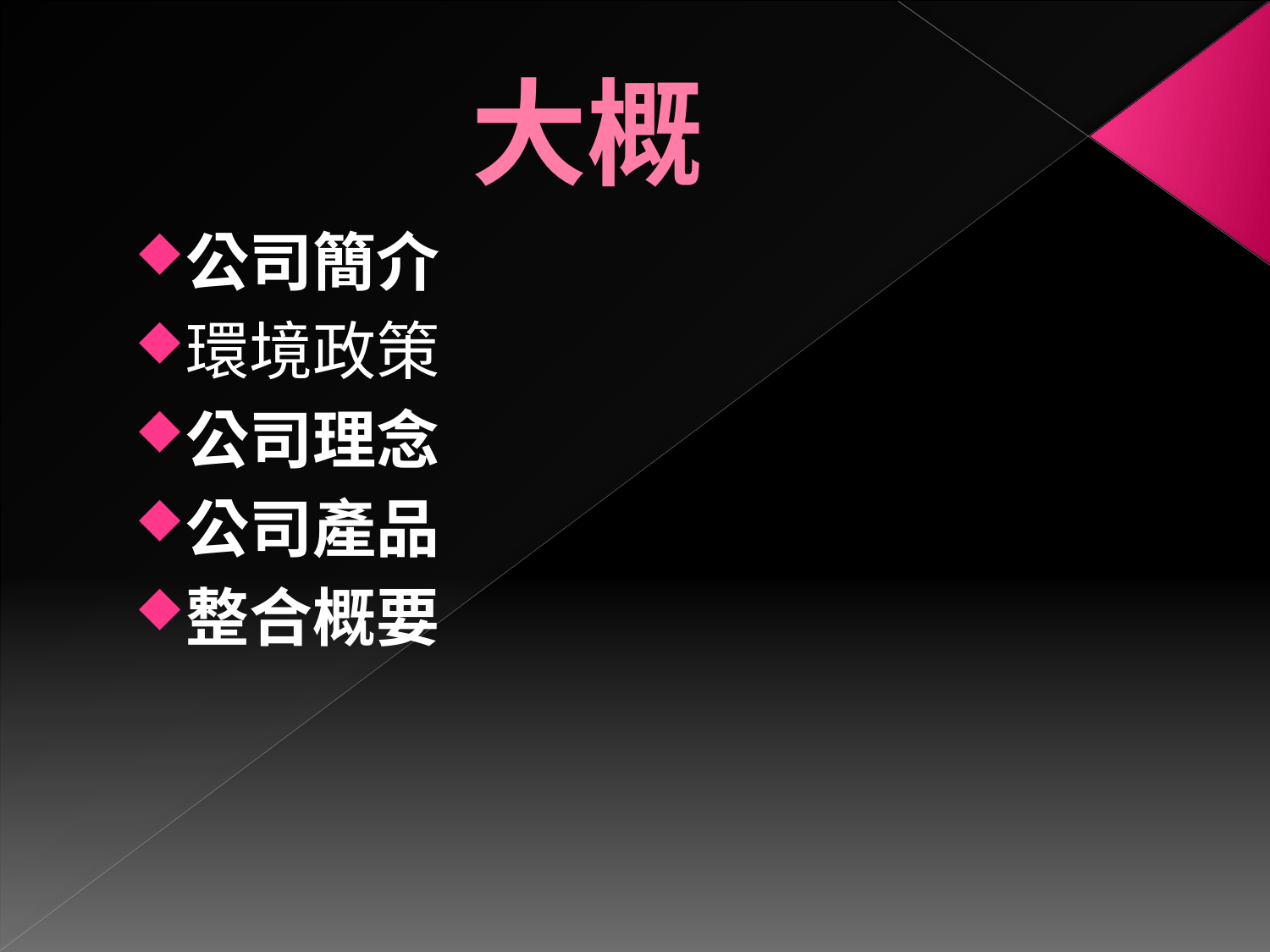

# 大概
公司簡介
環境政策
公司理念
公司產品
整合概要